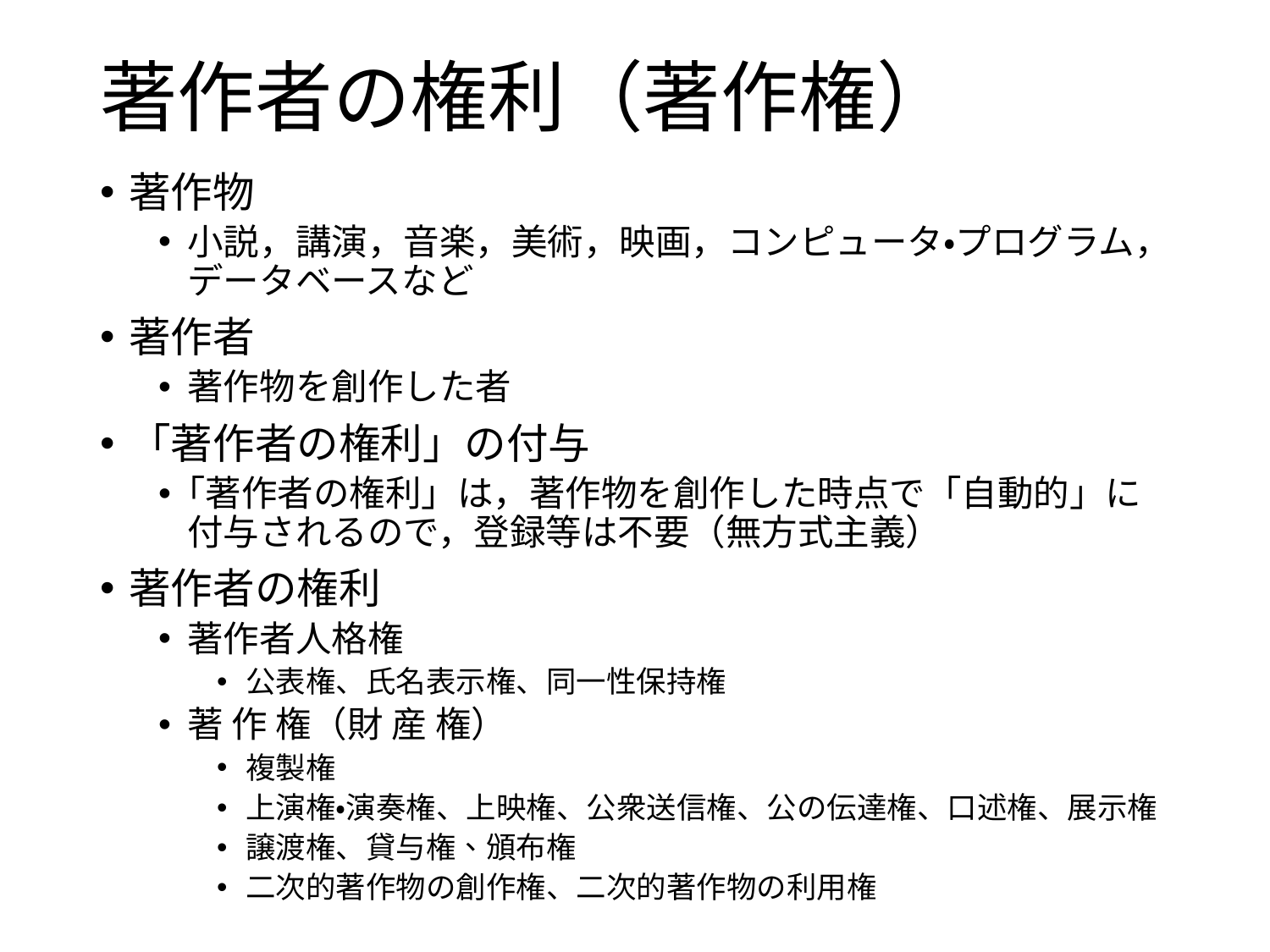

# 著作者の権利（著作権）
著作物
小説，講演，音楽，美術，映画，コンピュータ・プログラム，データベースなど
著作者
著作物を創作した者
「著作者の権利」の付与
｢著作者の権利」は，著作物を創作した時点で「自動的」に付与されるので，登録等は不要（無方式主義）
著作者の権利
著作者人格権
公表権、氏名表示権、同一性保持権
著 作 権（財 産 権）
複製権
上演権・演奏権、上映権、公衆送信権、公の伝達権、口述権、展示権
譲渡権、貸与権、頒布権
二次的著作物の創作権、二次的著作物の利用権